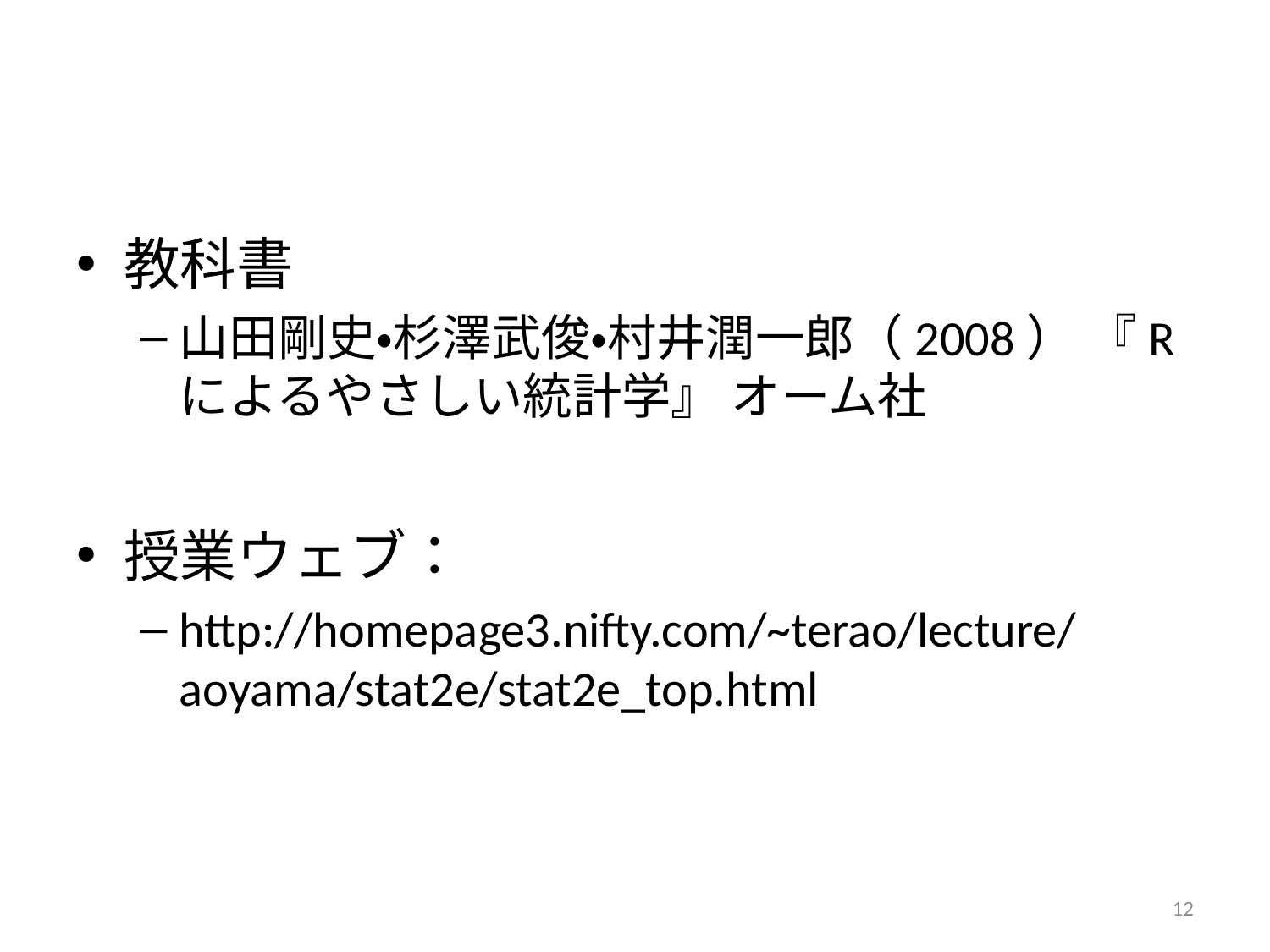

#
教科書
山田剛史・杉澤武俊・村井潤一郎（2008） 『R によるやさしい統計学』 オーム社

授業ウェブ：
http://homepage3.nifty.com/~terao/lecture/aoyama/stat2e/stat2e_top.html
12